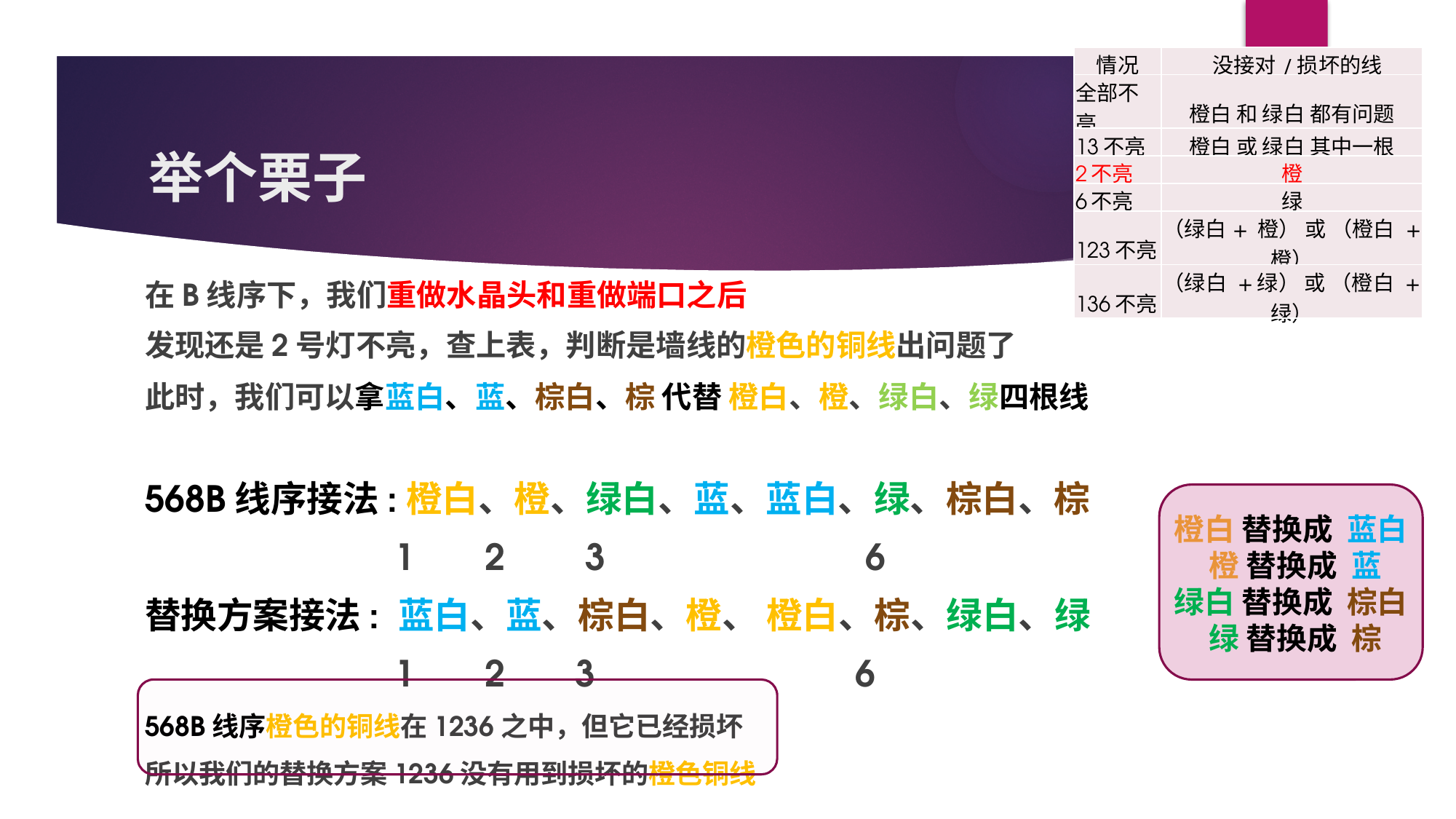

| 情况 | 没接对/损坏的线 |
| --- | --- |
| 全部不亮 | 橙白 和 绿白 都有问题 |
| 13不亮 | 橙白 或 绿白 其中一根 |
| 2不亮 | 橙 |
| 6不亮 | 绿 |
| 123不亮 | （绿白+ 橙） 或 （橙白 + 橙） |
| 136不亮 | （绿白 +绿） 或 （橙白 + 绿） |
# 举个栗子
在B线序下，我们重做水晶头和重做端口之后
发现还是2号灯不亮，查上表，判断是墙线的橙色的铜线出问题了
此时，我们可以拿蓝白、蓝、棕白、棕 代替 橙白、橙、绿白、绿四根线

568B线序接法:橙白、橙、绿白、蓝、蓝白、绿、棕白、棕
                         1       2        3                          6
替换方案接法: 蓝白、蓝、棕白、橙、 橙白、棕、绿白、绿
                         1       2       3                          6
568B线序橙色的铜线在1236之中，但它已经损坏
所以我们的替换方案1236没有用到损坏的橙色铜线

橙白 替换成  蓝白
    橙 替换成  蓝
绿白 替换成  棕白
    绿 替换成  棕